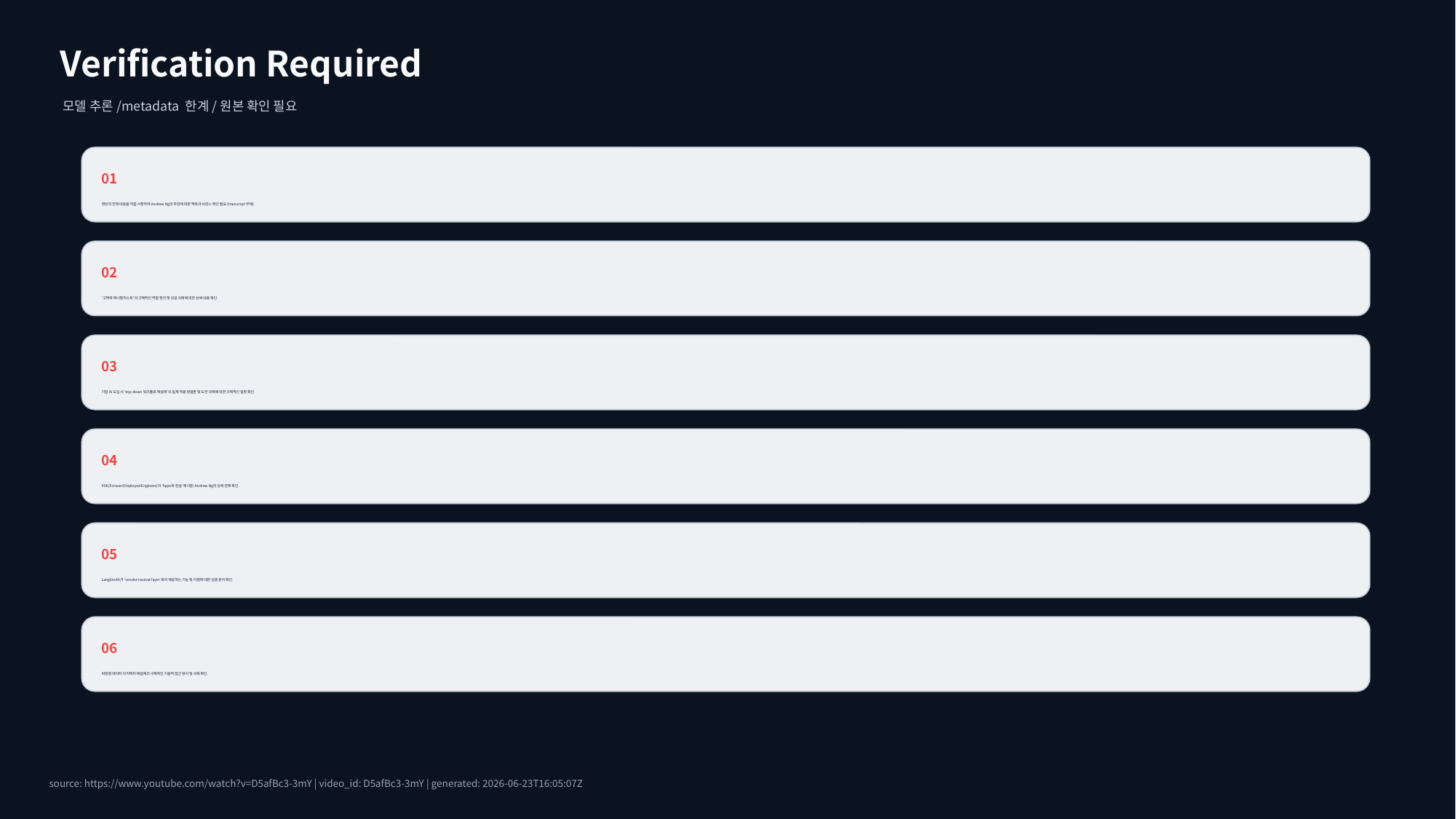

Verification Required
모델 추론/metadata 한계/원본 확인 필요

01
영상의 전체 내용을 직접 시청하여 Andrew Ng의 주장에 대한 맥락과 뉘앙스 확인 필요 (transcript 부재).

02
'고맥락 제너럴리스트'의 구체적인 역할 정의 및 성공 사례에 대한 상세 내용 확인.

03
기업 AI 도입 시 'top-down 워크플로 재설계'의 실제 적용 방법론 및 도전 과제에 대한 구체적인 설명 확인.

04
FDE(Forward Deployed Engineer)의 'hype와 현실'에 대한 Andrew Ng의 상세 견해 확인.

05
LangSmith가 'vendor-neutral layer'로서 제공하는 기능 및 이점에 대한 심층 분석 확인.

06
비정형 데이터 아키텍처 재설계의 구체적인 기술적 접근 방식 및 사례 확인.
source: https://www.youtube.com/watch?v=D5afBc3-3mY | video_id: D5afBc3-3mY | generated: 2026-06-23T16:05:07Z